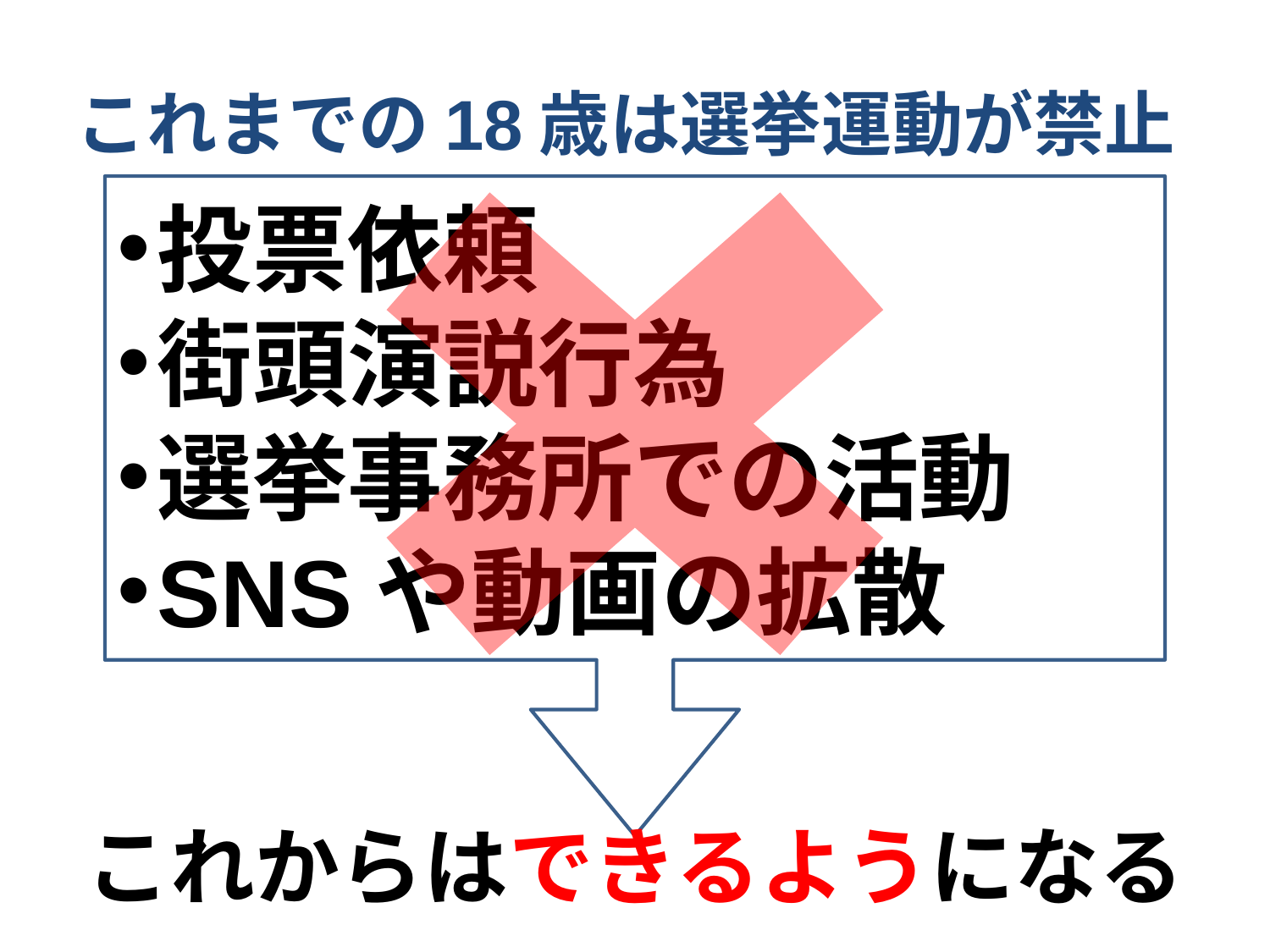

これまでの18歳は選挙運動が禁止

投票依頼
街頭演説行為
選挙事務所での活動
SNSや動画の拡散
# これからはできるようになる